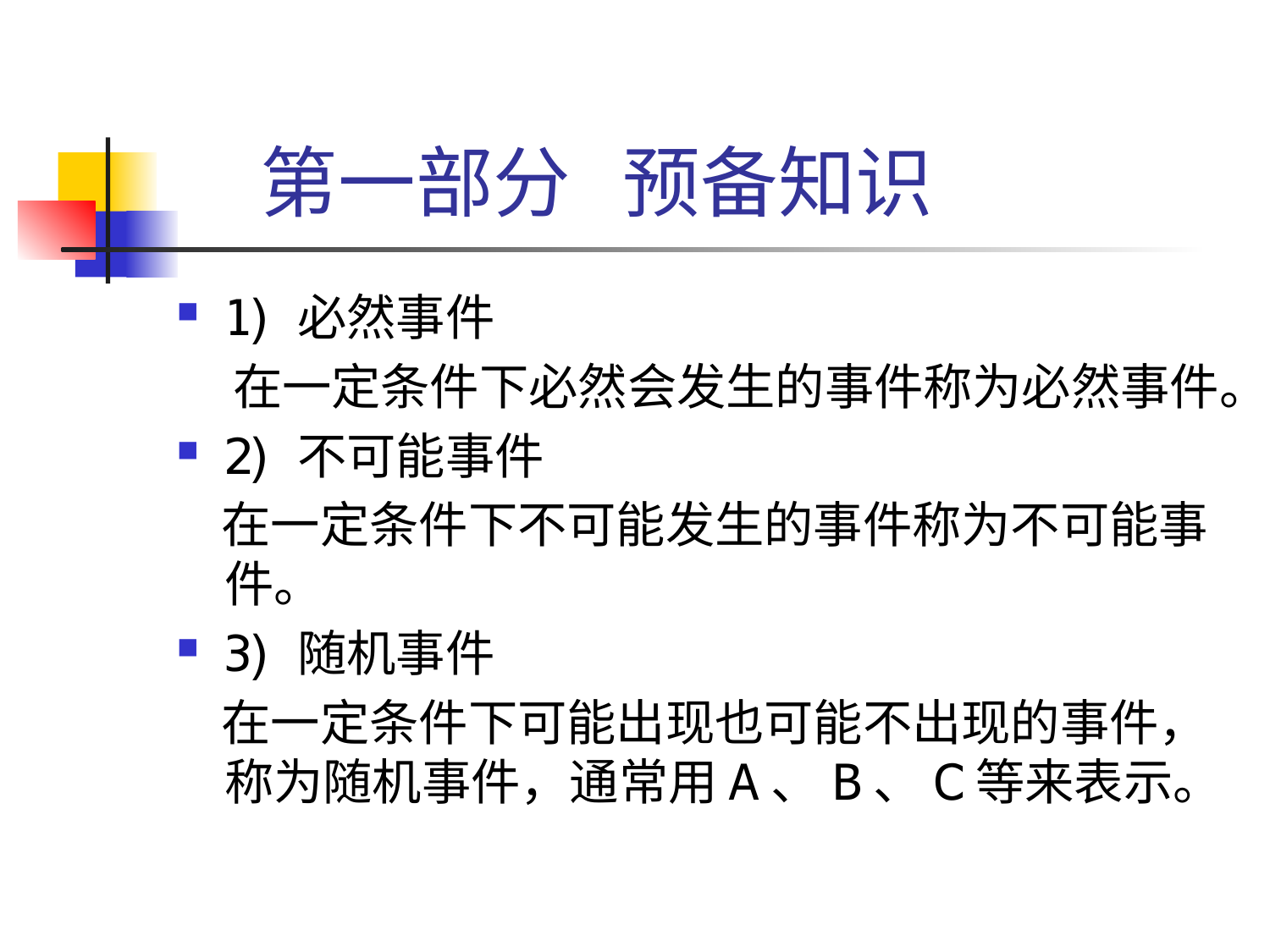

# 第一部分   预备知识
1) 必然事件
    在一定条件下必然会发生的事件称为必然事件。
2) 不可能事件
   在一定条件下不可能发生的事件称为不可能事件。
3) 随机事件
   在一定条件下可能出现也可能不出现的事件，称为随机事件，通常用A、B、C等来表示。